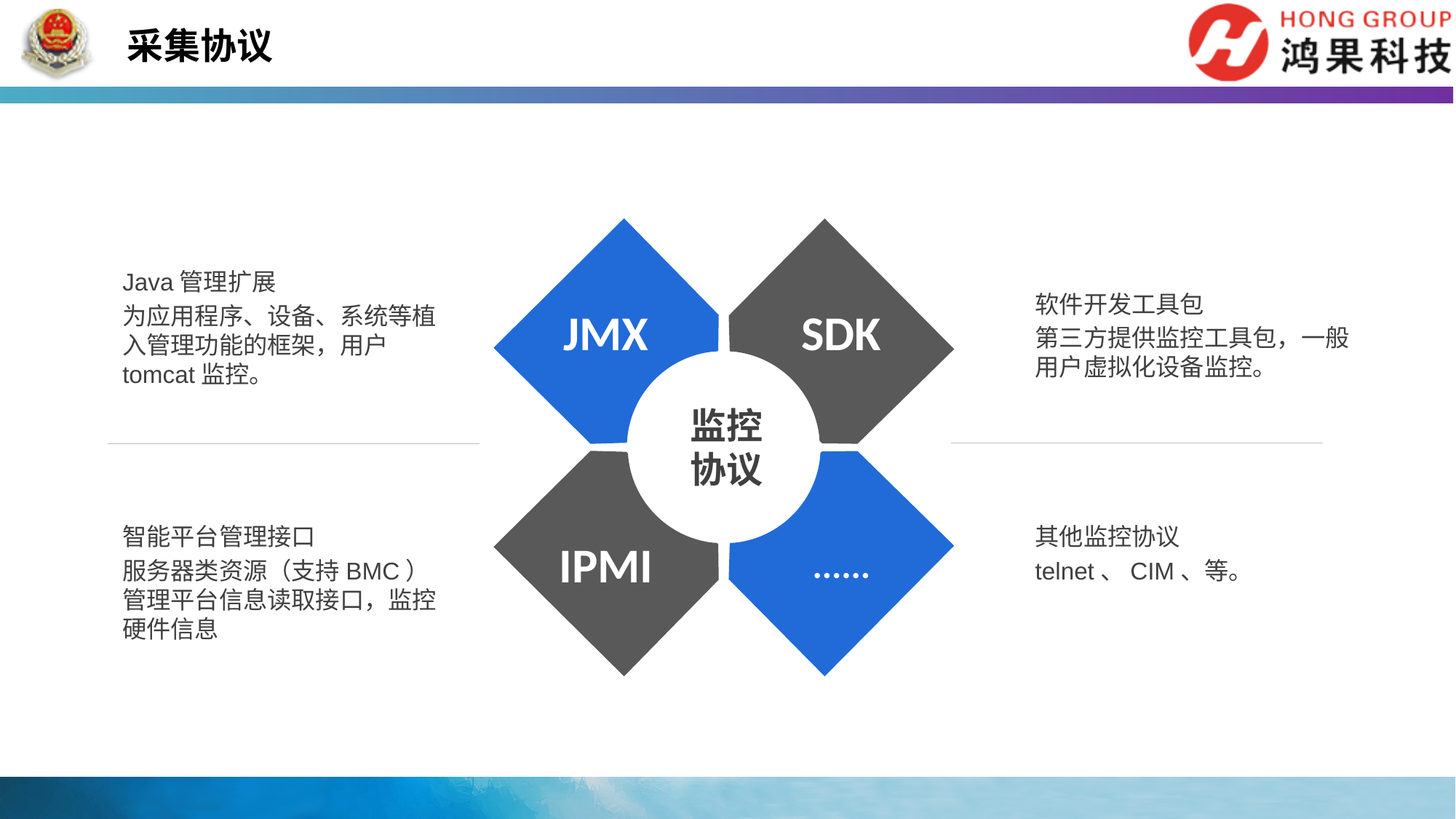

采集协议
JMX
SDK
Java管理扩展
为应用程序、设备、系统等植入管理功能的框架，用户tomcat监控。
软件开发工具包
第三方提供监控工具包，一般用户虚拟化设备监控。
监控
协议
IPMI
......
智能平台管理接口
服务器类资源（支持BMC）管理平台信息读取接口，监控硬件信息
其他监控协议
telnet、CIM、等。